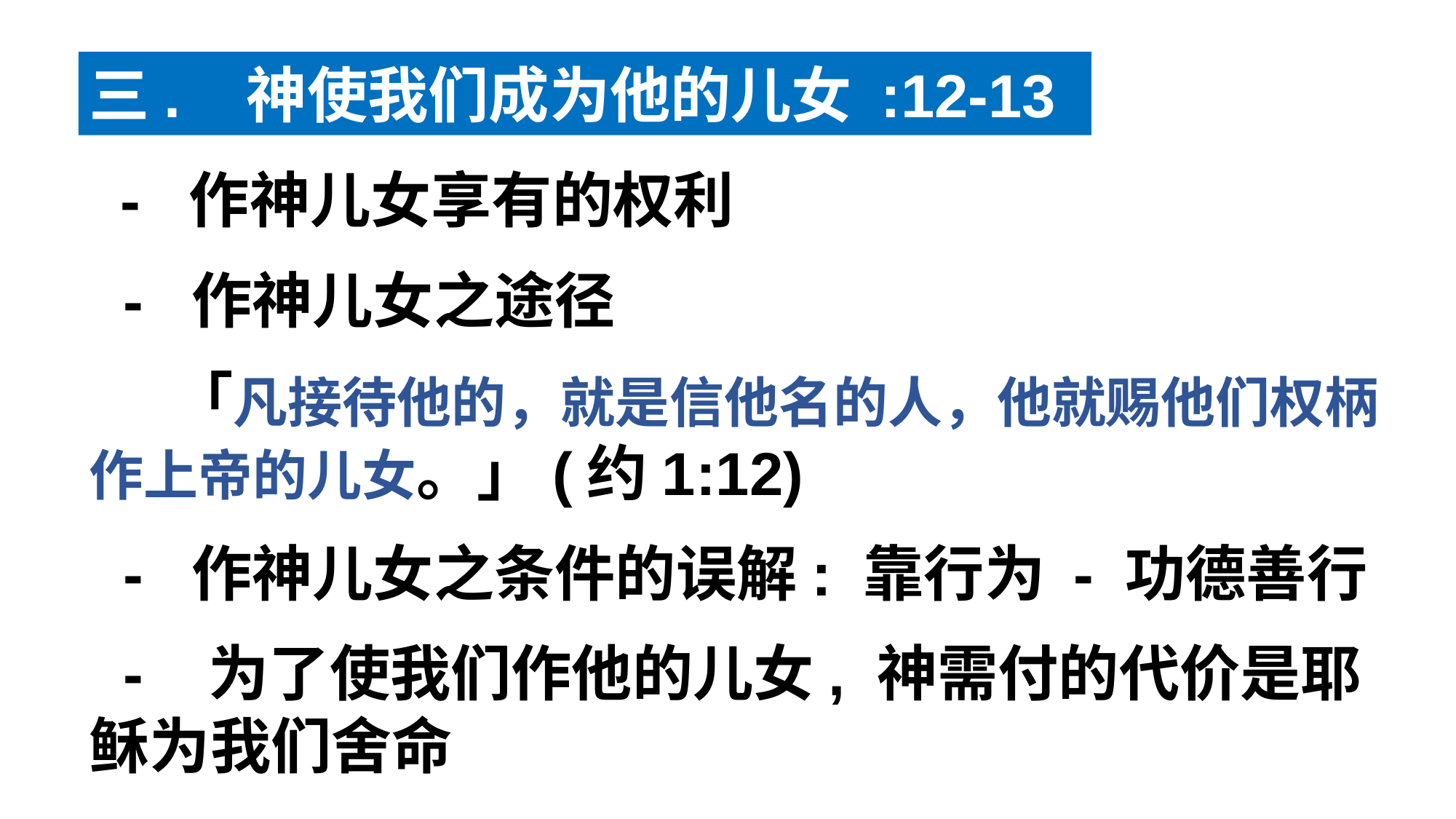

三.   神使我们成为他的儿女 :12-13
  -  作神儿女享有的权利
  -  作神儿女之途径
     「凡接待他的，就是信他名的人，他就赐他们权柄作上帝的儿女。」(约1:12)
  -  作神儿女之条件的误解: 靠行为 - 功德善行
  -   为了使我们作他的儿女, 神需付的代价是耶稣为我们舍命